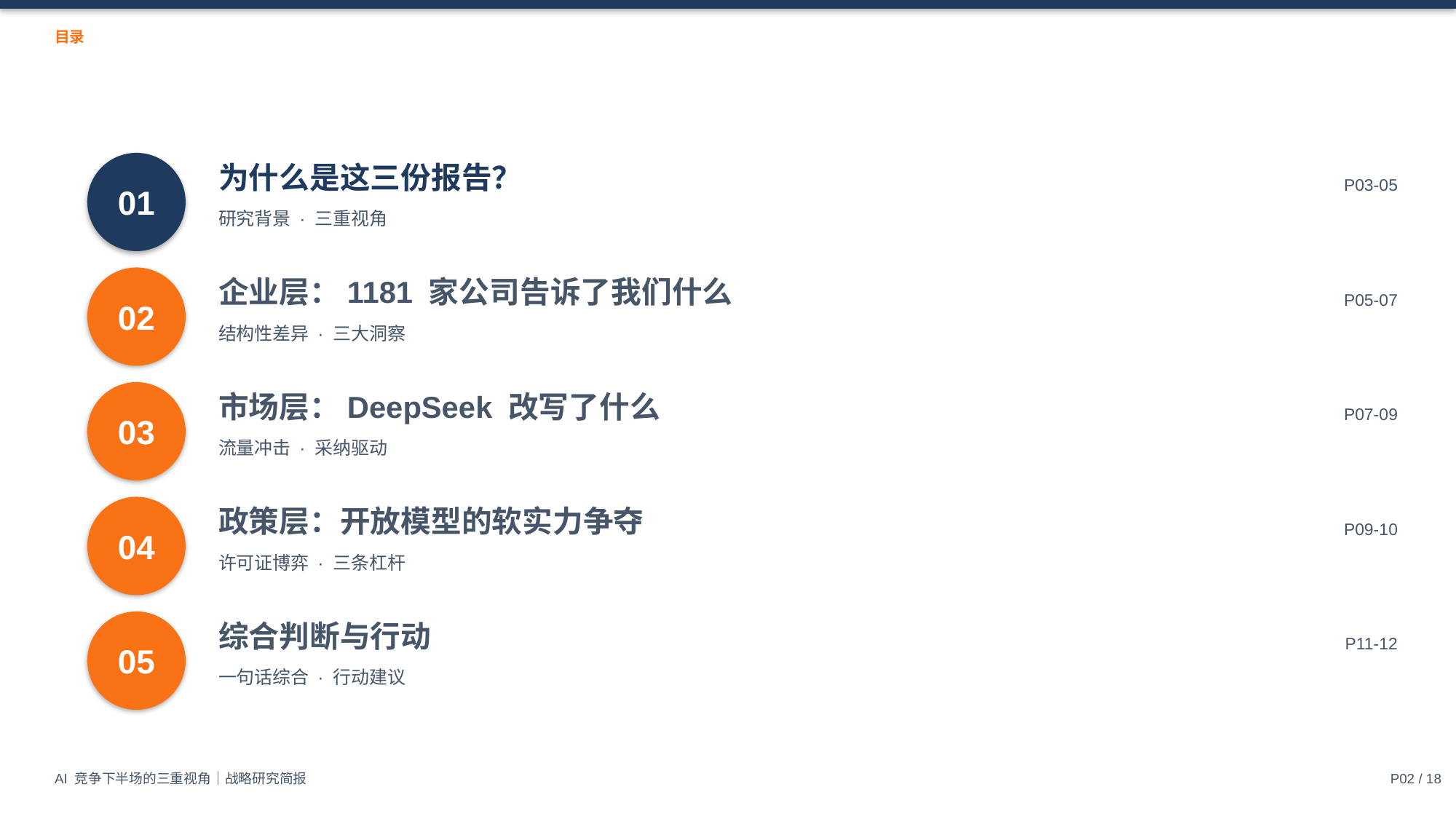

目录
01
为什么是这三份报告？
P03-05
研究背景 · 三重视角
02
企业层：1181 家公司告诉了我们什么
P05-07
结构性差异 · 三大洞察
03
市场层：DeepSeek 改写了什么
P07-09
流量冲击 · 采纳驱动
04
政策层：开放模型的软实力争夺
P09-10
许可证博弈 · 三条杠杆
05
综合判断与行动
P11-12
一句话综合 · 行动建议
AI 竞争下半场的三重视角｜战略研究简报
P02 / 18